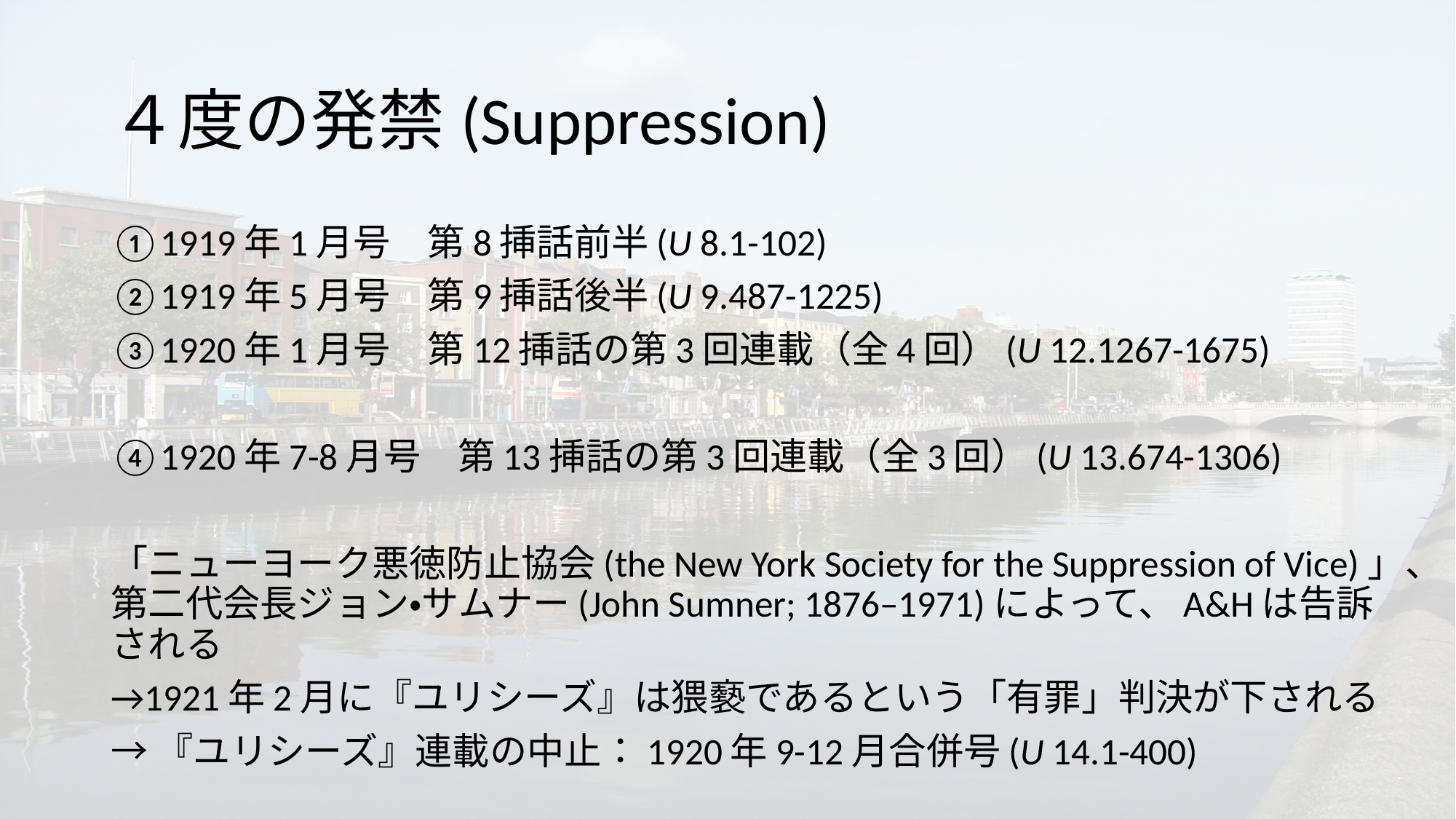

# ４度の発禁(Suppression)
①1919年1月号　第8挿話前半(U 8.1-102)
②1919年5月号　第9挿話後半(U 9.487-1225)
③1920年1月号　第12挿話の第3回連載（全4回）(U 12.1267-1675)

④1920年7-8月号　第13挿話の第3回連載（全3回）(U 13.674-1306)

「ニューヨーク悪徳防止協会(the New York Society for the Suppression of Vice)」、第二代会長ジョン・サムナー(John Sumner; 1876–1971)によって、A&Hは告訴される
→1921年2月に『ユリシーズ』は猥褻であるという「有罪」判決が下される
→『ユリシーズ』連載の中止：1920年9-12月合併号(U 14.1-400)